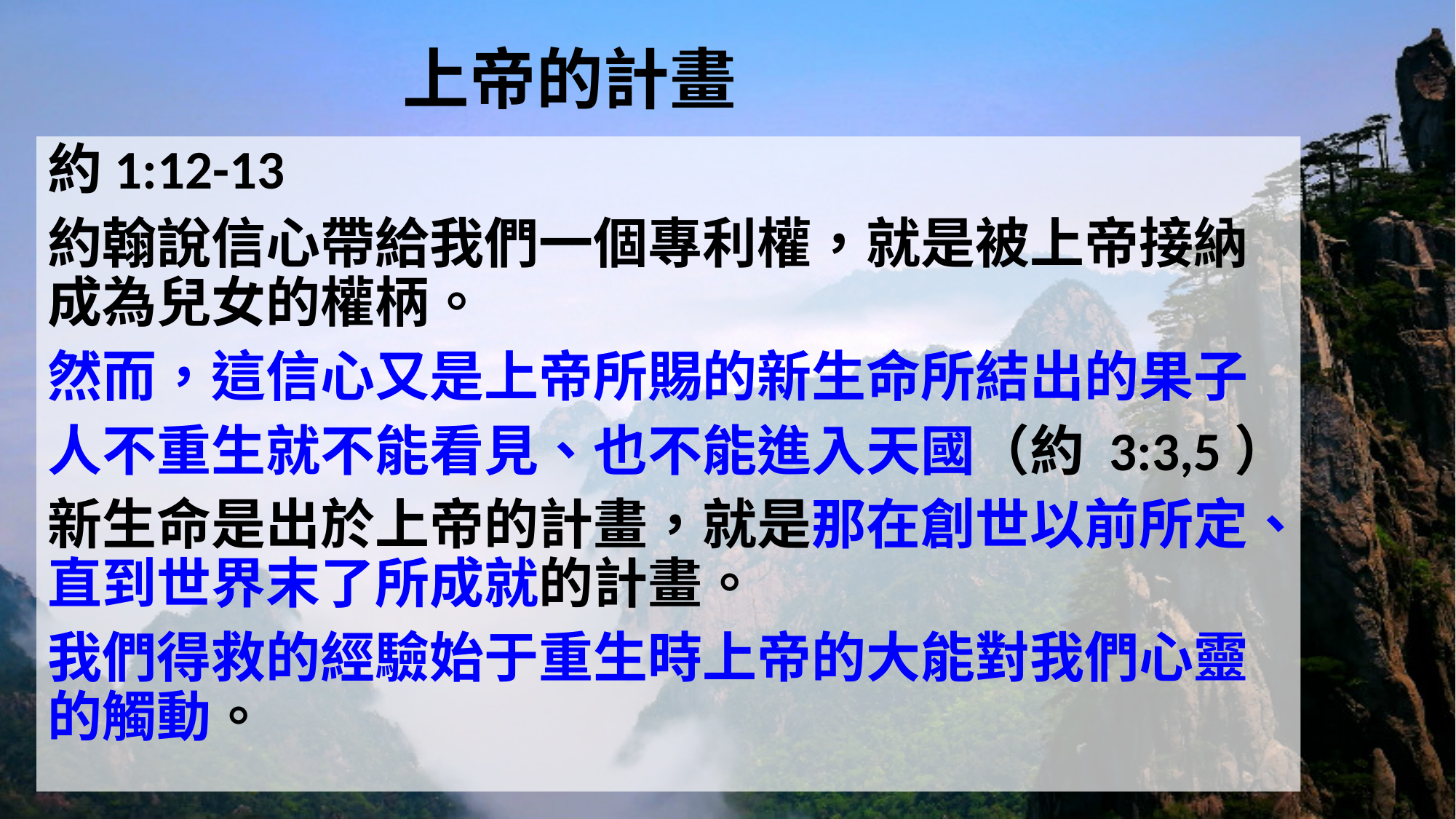

# 上帝的計畫
約1:12-13
約翰說信心帶給我們一個專利權，就是被上帝接納成為兒女的權柄。
然而，這信心又是上帝所賜的新生命所結出的果子
人不重生就不能看見、也不能進入天國（約 3:3,5）
新生命是出於上帝的計畫，就是那在創世以前所定、直到世界末了所成就的計畫。
我們得救的經驗始于重生時上帝的大能對我們心靈的觸動。